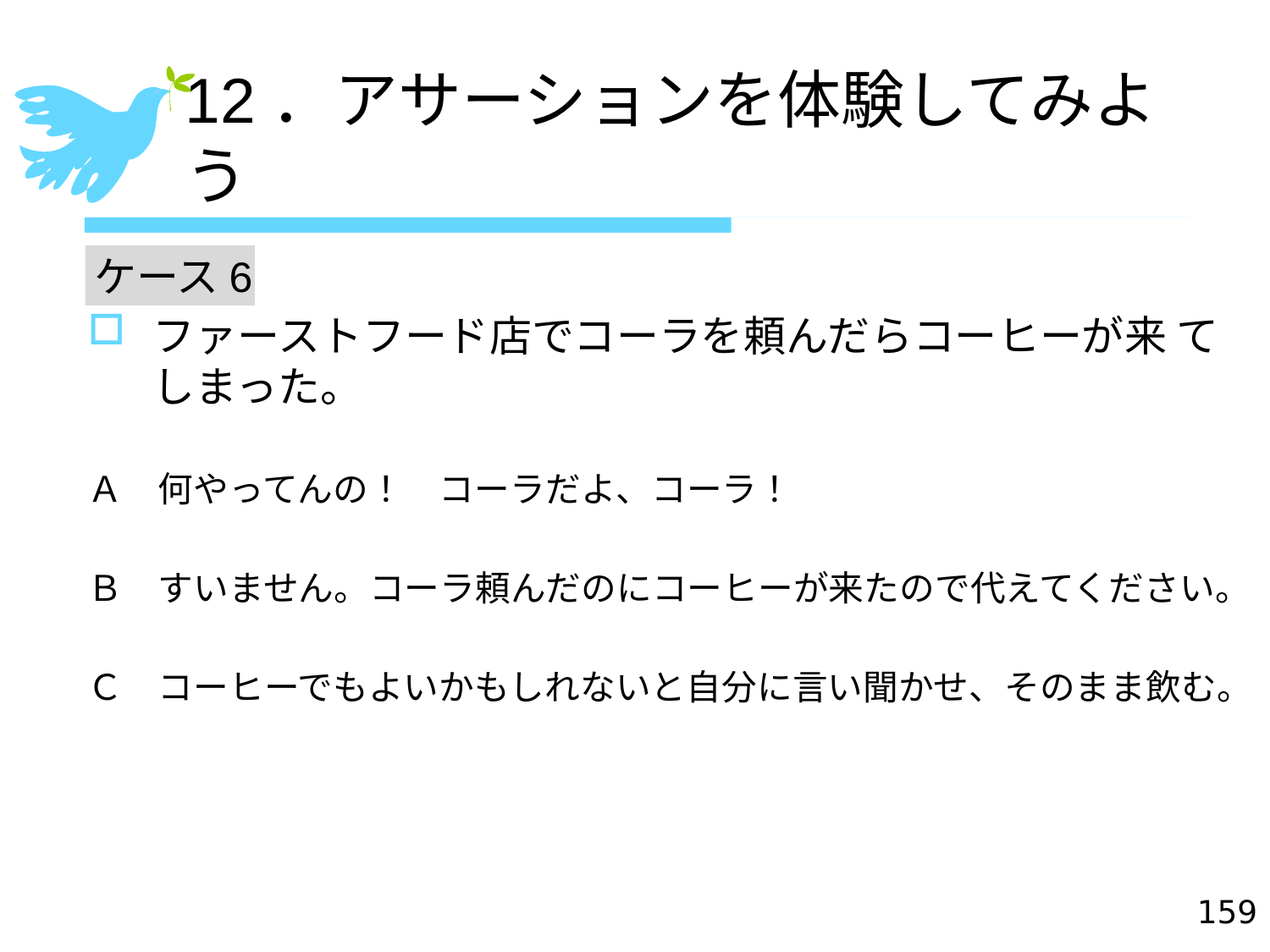

# 12．アサーションを体験してみよう
ケース6
ファーストフード店でコーラを頼んだらコーヒーが来 てしまった。

Ａ　何やってんの！　コーラだよ、コーラ！

Ｂ　すいません。コーラ頼んだのにコーヒーが来たので代えてください。

Ｃ　コーヒーでもよいかもしれないと自分に言い聞かせ、そのまま飲む。

159